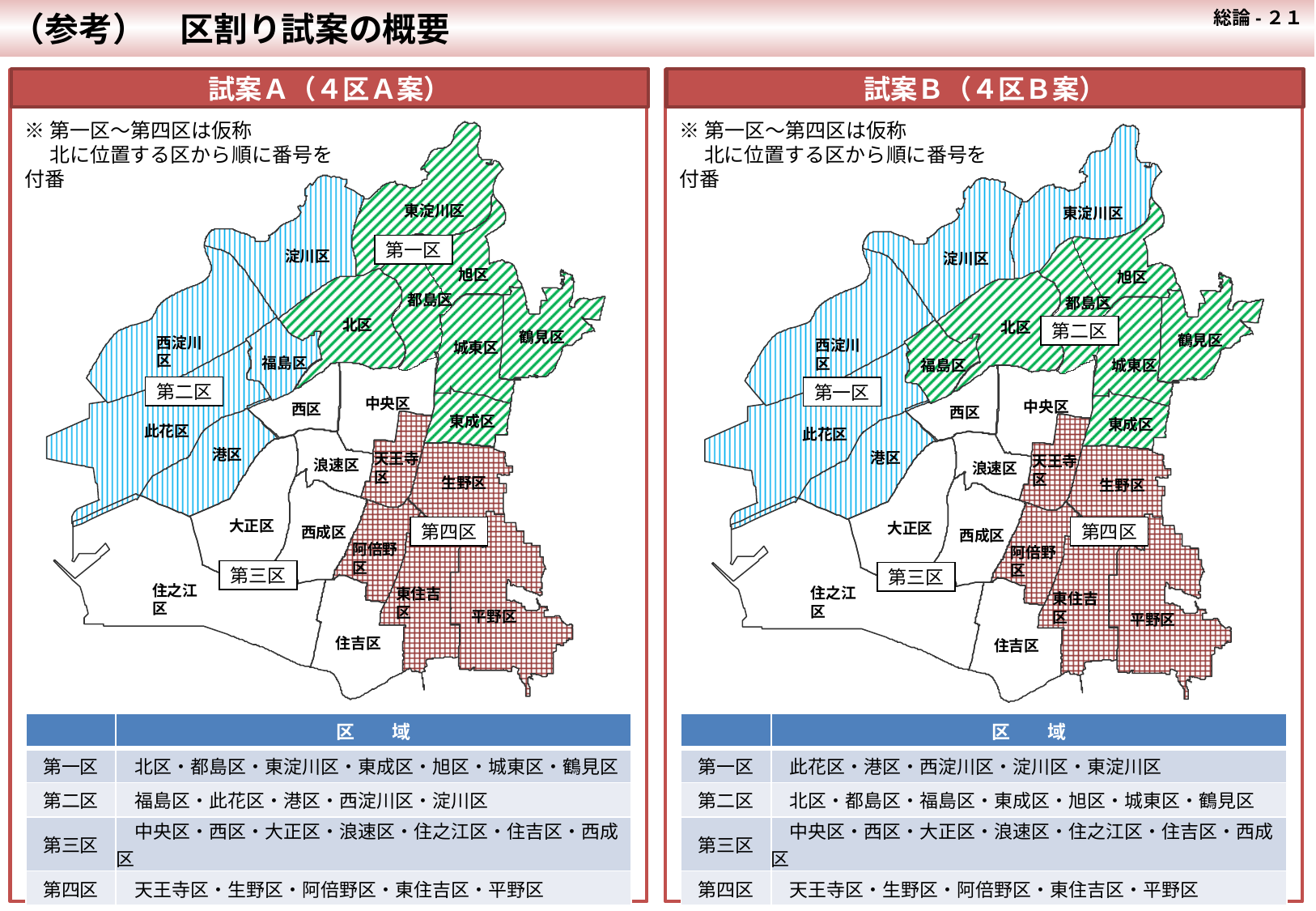

（参考）　区割り試案の概要
 総論-２１
試案Ａ（４区Ａ案）
試案Ｂ（４区Ｂ案）

※第一区～第四区は仮称
　 北に位置する区から順に番号を付番
※第一区～第四区は仮称
　 北に位置する区から順に番号を付番

東淀川区
淀川区
旭区
都島区
北区
鶴見区
西淀川区
城東区
福島区
中央区
西区
東成区
此花区
港区
天王寺区
浪速区
生野区
大正区
西成区
阿倍野区
住之江区
東住吉区
平野区
住吉区

東淀川区
淀川区
旭区
都島区
北区
鶴見区
西淀川区
城東区
福島区
中央区
西区
東成区
此花区
港区
天王寺区
浪速区
生野区
大正区
西成区
阿倍野区
住之江区
東住吉区
平野区
住吉区
第一区
第二区
第二区
第一区
第四区
第四区
第三区
第三区
|  | 区　　域 |
| --- | --- |
| 第一区 | 北区・都島区・東淀川区・東成区・旭区・城東区・鶴見区 |
| 第二区 | 福島区・此花区・港区・西淀川区・淀川区 |
| 第三区 | 中央区・西区・大正区・浪速区・住之江区・住吉区・西成区 |
| 第四区 | 天王寺区・生野区・阿倍野区・東住吉区・平野区 |
|  | 区　　域 |
| --- | --- |
| 第一区 | 此花区・港区・西淀川区・淀川区・東淀川区 |
| 第二区 | 北区・都島区・福島区・東成区・旭区・城東区・鶴見区 |
| 第三区 | 中央区・西区・大正区・浪速区・住之江区・住吉区・西成区 |
| 第四区 | 天王寺区・生野区・阿倍野区・東住吉区・平野区 |